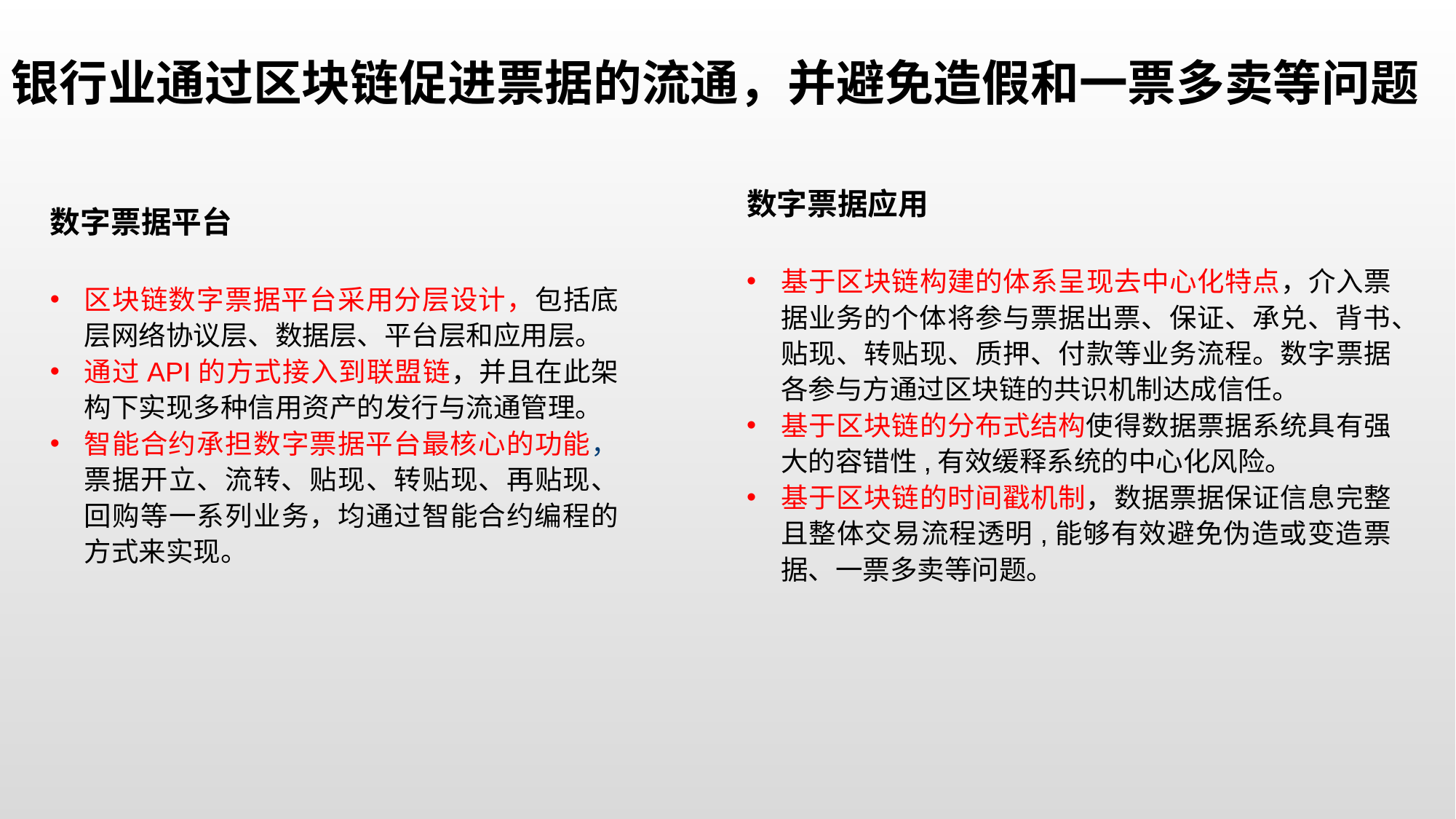

银行业通过区块链促进票据的流通，并避免造假和一票多卖等问题
数字票据应用

基于区块链构建的体系呈现去中心化特点，介入票据业务的个体将参与票据出票、保证、承兑、背书、贴现、转贴现、质押、付款等业务流程。数字票据各参与方通过区块链的共识机制达成信任。
基于区块链的分布式结构使得数据票据系统具有强大的容错性,有效缓释系统的中心化风险。
基于区块链的时间戳机制，数据票据保证信息完整且整体交易流程透明,能够有效避免伪造或变造票据、一票多卖等问题。
数字票据平台

区块链数字票据平台采用分层设计，包括底层网络协议层、数据层、平台层和应用层。
通过API的方式接入到联盟链，并且在此架构下实现多种信用资产的发行与流通管理。
智能合约承担数字票据平台最核心的功能，票据开立、流转、贴现、转贴现、再贴现、回购等一系列业务，均通过智能合约编程的方式来实现。